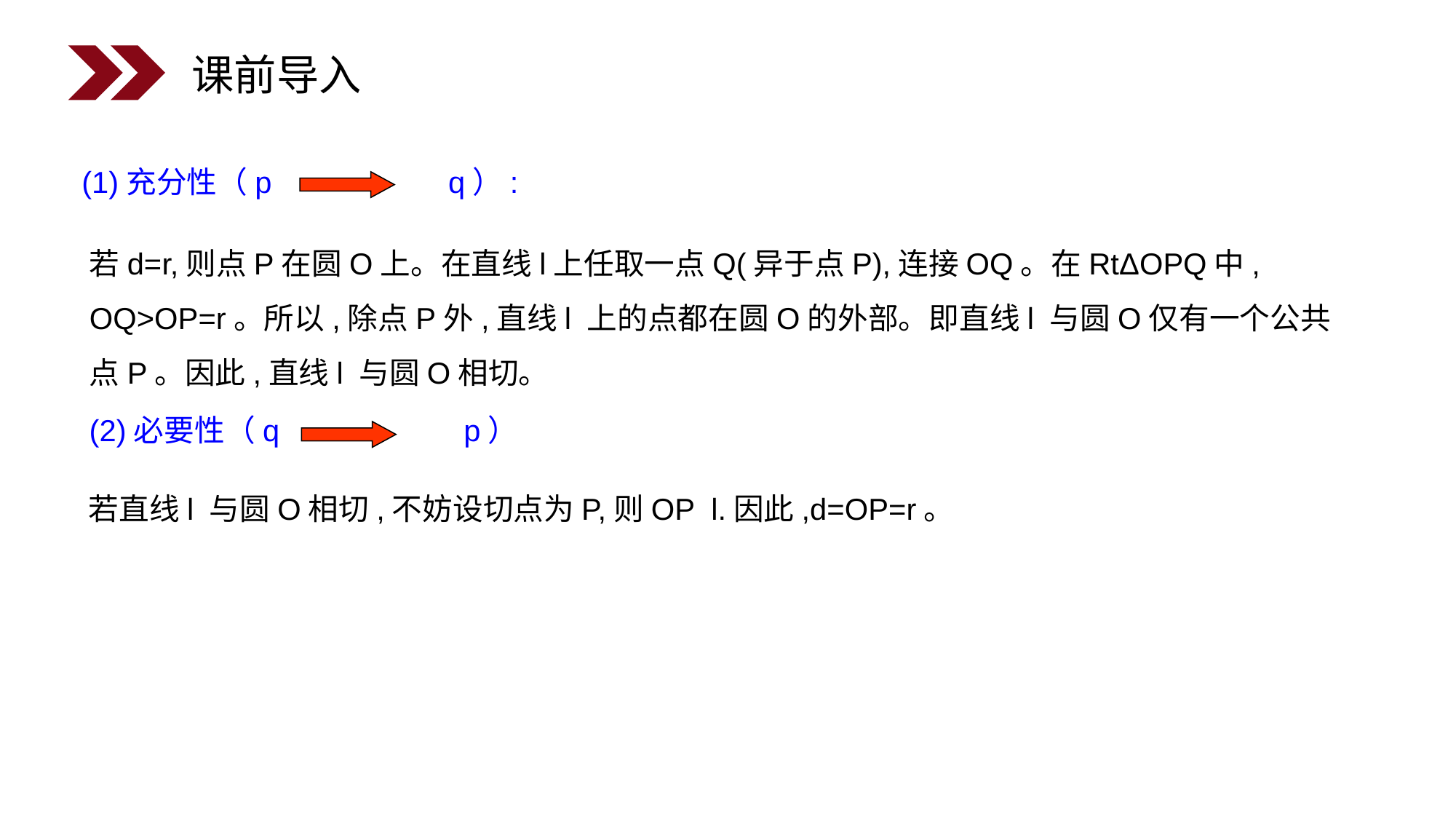

课前导入
(1)充分性（p　               　q）:

若d=r,则点P在圆O上。在直线l上任取一点Q(异于点P),连接OQ。在RtΔOPQ中, OQ>OP=r。所以,除点P外,直线l 上的点都在圆O的外部。即直线l 与圆O仅有一个公共点P。因此,直线l 与圆O相切。
(2)必要性（q                      p）

    若直线l 与圆O相切,不妨设切点为P,则OP  l.因此,d=OP=r。

故d=r是直线l 与圆O相切的充要条件。